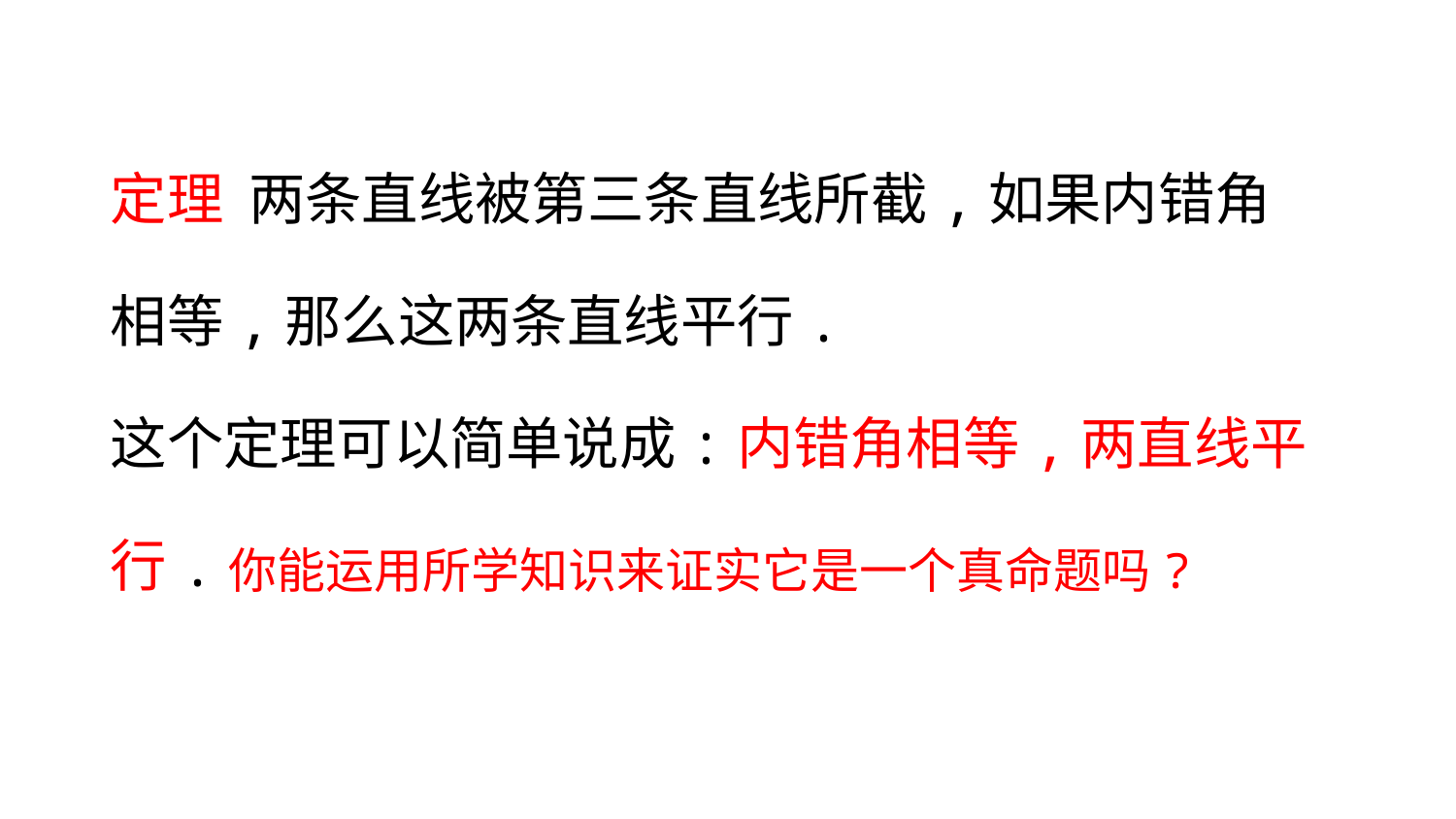

定理  两条直线被第三条直线所截,如果内错角相等,那么这两条直线平行.
这个定理可以简单说成:内错角相等,两直线平行.

你能运用所学知识来证实它是一个真命题吗?